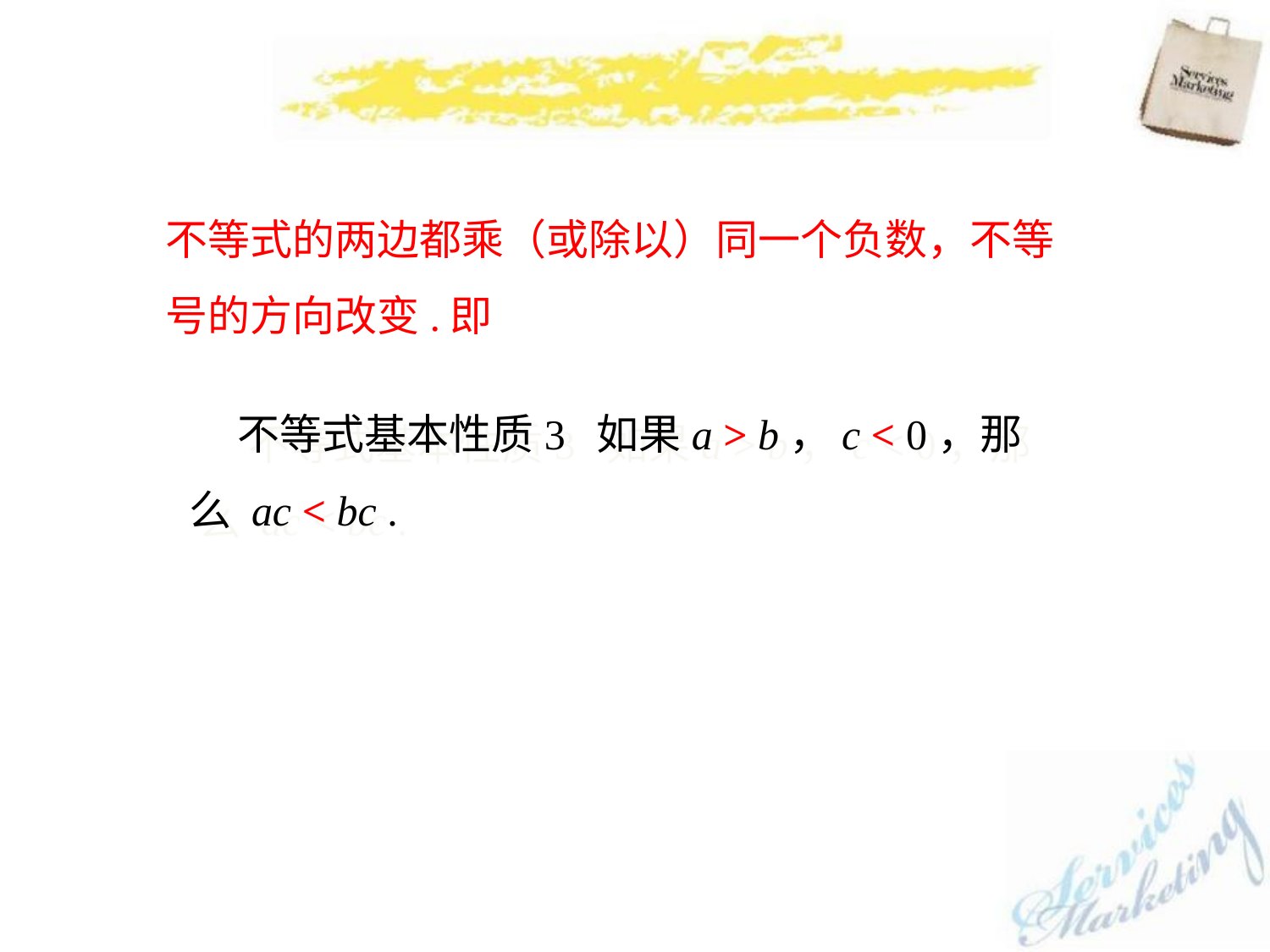

不等式的两边都乘（或除以）同一个负数，不等号的方向改变.即
    不等式基本性质3  如果a > b，c < 0，那么 ac < bc .